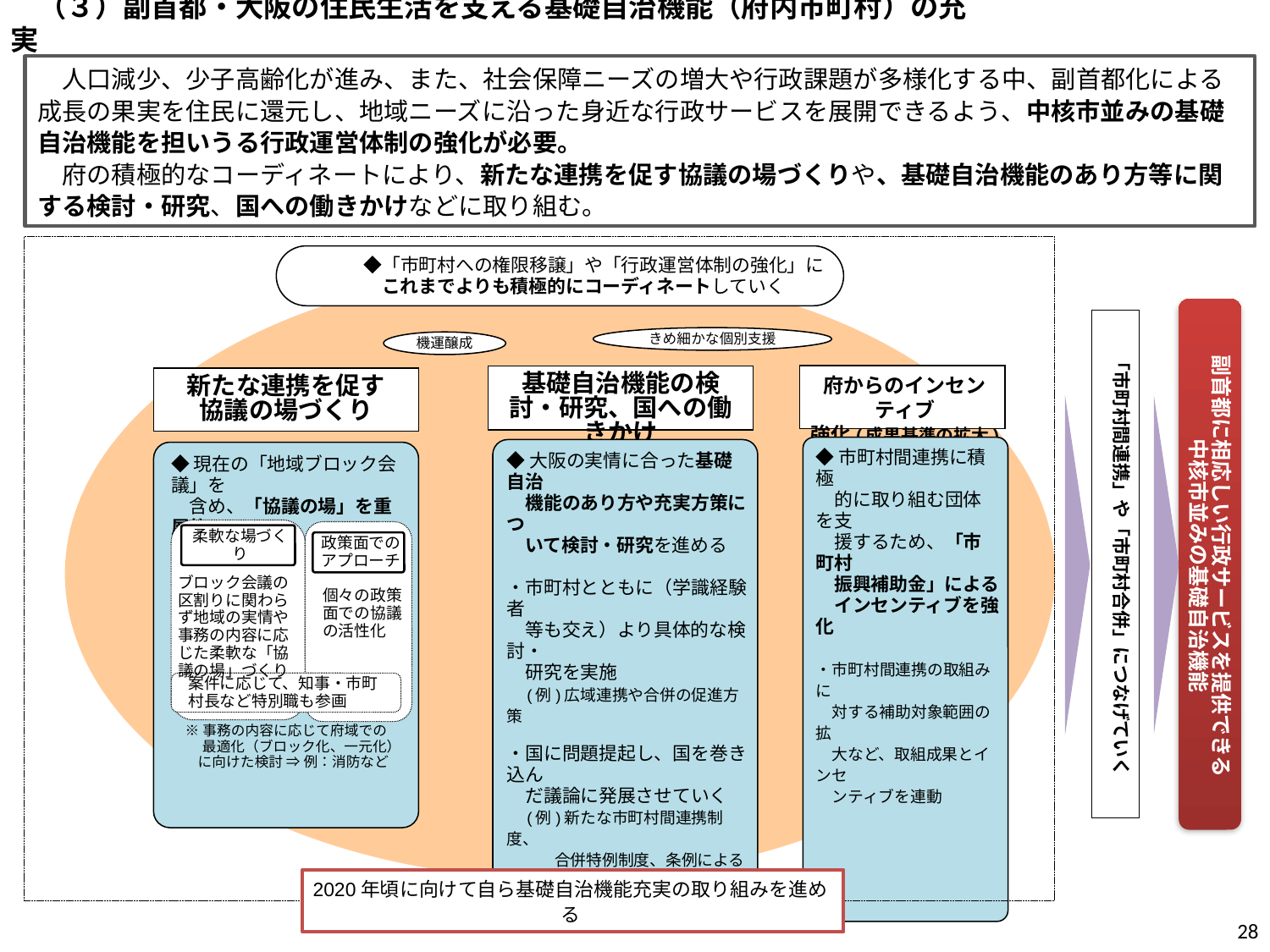

（３）副首都・大阪の住民生活を支える基礎自治機能（府内市町村）の充実
　人口減少、少子高齢化が進み、また、社会保障ニーズの増大や行政課題が多様化する中、副首都化による成長の果実を住民に還元し、地域ニーズに沿った身近な行政サービスを展開できるよう、中核市並みの基礎自治機能を担いうる行政運営体制の強化が必要。
　府の積極的なコーディネートにより、新たな連携を促す協議の場づくりや、基礎自治機能のあり方等に関する検討・研究、国への働きかけなどに取り組む。

　　　　◆「市町村への権限移譲」や「行政運営体制の強化」に
　　　　　これまでよりも積極的にコーディネートしていく

副首都に相応しい行政サービスを提供できる
中核市並みの基礎自治機能
「市町村間連携」や「市町村合併」につなげていく
きめ細かな個別支援
機運醸成
基礎自治機能の検討・研究、国への働きかけ
府からのインセンティブ
強化(成果基準の拡大)
新たな連携を促す
協議の場づくり
◆市町村間連携に積極
　的に取り組む団体を支
　援するため、「市町村
　振興補助金」による
　インセンティブを強化

・市町村間連携の取組みに
　対する補助対象範囲の拡
　大など、取組成果とインセ
　ンティブを連動

◆大阪の実情に合った基礎自治
　機能のあり方や充実方策につ
　いて検討・研究を進める

・市町村とともに（学識経験者
　等も交え）より具体的な検討・
　研究を実施
　(例)広域連携や合併の促進方策

・国に問題提起し、国を巻き込ん
　だ議論に発展させていく
　(例)新たな市町村間連携制度、
　　　合併特例制度、条例による
　　　権限移譲の制度改善　など

◆現在の「地域ブロック会議」を
　含め、「協議の場」を重層的
　に設定

柔軟な場づくり
政策面での
アプローチ

ブロック会議の区割りに関わらず地域の実情や事務の内容に応じた柔軟な「協議の場」づくり
個々の政策面での協議の活性化
案件に応じて、知事・市町村長など特別職も参画
※事務の内容に応じて府域での
　 最適化（ブロック化、一元化）
   に向けた検討 ⇒ 例：消防など
2020年頃に向けて自ら基礎自治機能充実の取り組みを進める
28